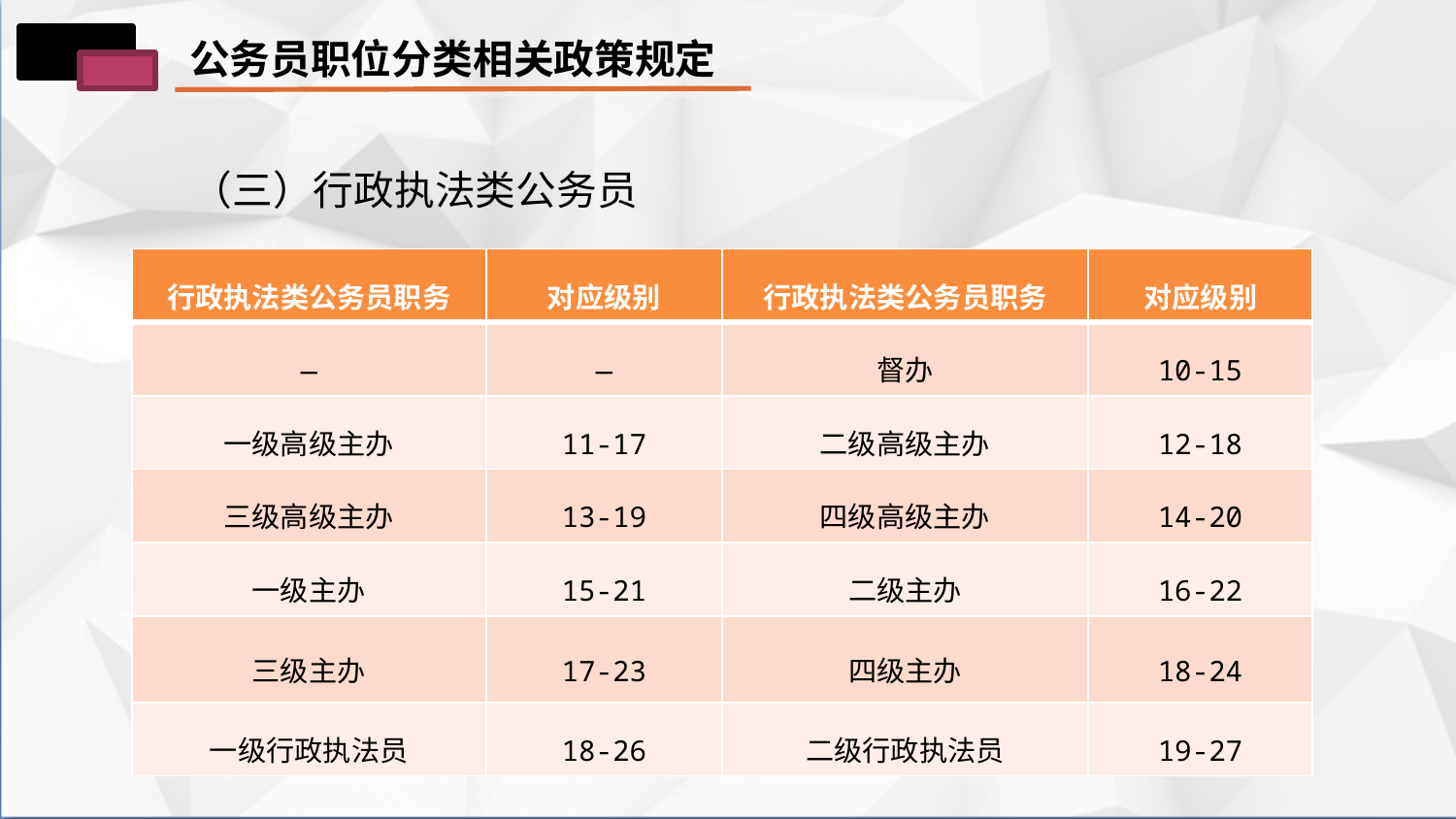

公务员职位分类相关政策规定

（三）行政执法类公务员
| 行政执法类公务员职务 | 对应级别 | 行政执法类公务员职务 | 对应级别 |
| --- | --- | --- | --- |
| — | — | 督办 | 10-15 |
| 一级高级主办 | 11-17 | 二级高级主办 | 12-18 |
| 三级高级主办 | 13-19 | 四级高级主办 | 14-20 |
| 一级主办 | 15-21 | 二级主办 | 16-22 |
| 三级主办 | 17-23 | 四级主办 | 18-24 |
| 一级行政执法员 | 18-26 | 二级行政执法员 | 19-27 |